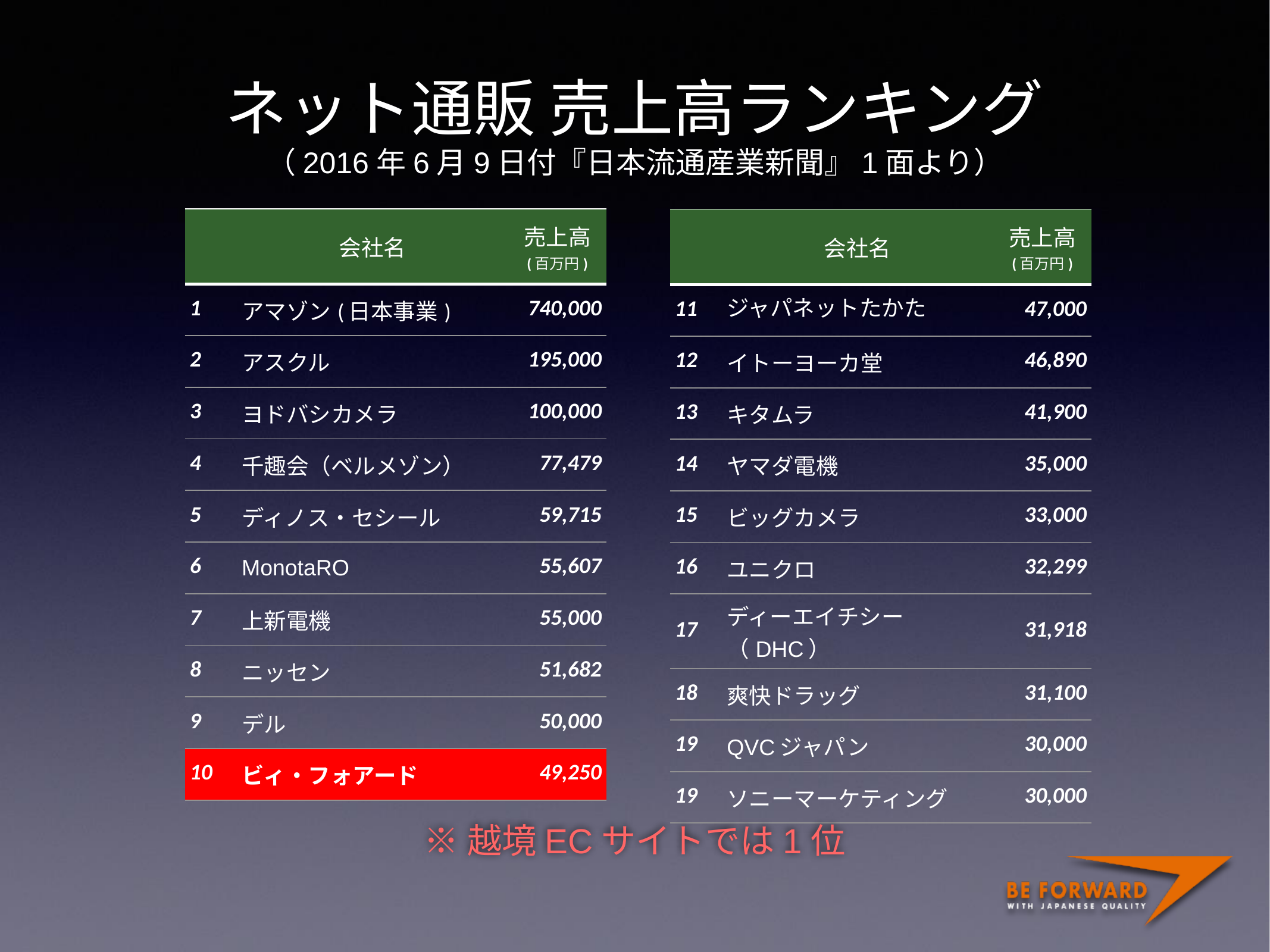

# ネット通販 売上高ランキング （2016年6月9日付『日本流通産業新聞』1面より）
|  | 会社名 | 売上高 (百万円) |
| --- | --- | --- |
| 1 | アマゾン(日本事業) | 740,000 |
| 2 | アスクル | 195,000 |
| 3 | ヨドバシカメラ | 100,000 |
| 4 | 千趣会（ベルメゾン） | 77,479 |
| 5 | ディノス・セシール | 59,715 |
| 6 | MonotaRO | 55,607 |
| 7 | 上新電機 | 55,000 |
| 8 | ニッセン | 51,682 |
| 9 | デル | 50,000 |
| 10 | ビィ・フォアード | 49,250 |
|  | 会社名 | 売上高 (百万円) |
| --- | --- | --- |
| 11 | ジャパネットたかた | 47,000 |
| 12 | イトーヨーカ堂 | 46,890 |
| 13 | キタムラ | 41,900 |
| 14 | ヤマダ電機 | 35,000 |
| 15 | ビッグカメラ | 33,000 |
| 16 | ユニクロ | 32,299 |
| 17 | ディーエイチシー（DHC） | 31,918 |
| 18 | 爽快ドラッグ | 31,100 |
| 19 | QVCジャパン | 30,000 |
| 19 | ソニーマーケティング | 30,000 |
※越境ECサイトでは1位